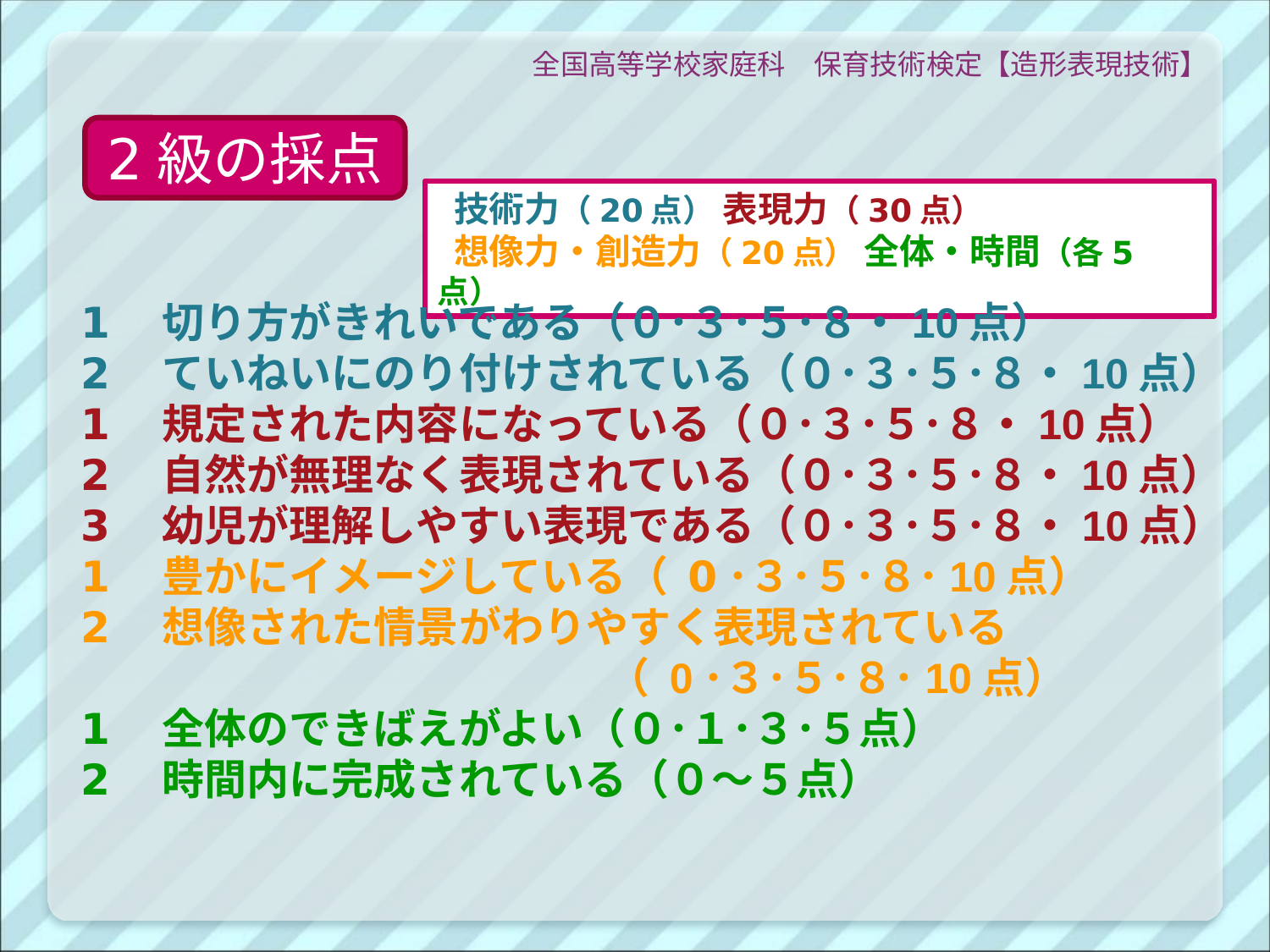

全国高等学校家庭科　保育技術検定【造形表現技術】
2級の採点
#
 技術力（20点） 表現力（30点）
 想像力・創造力（20点） 全体・時間（各5点）

1　切り方がきれいである（０･３･５･８・10点）
2　ていねいにのり付けされている（０･３･５･８・10点）
1　規定された内容になっている（０･３･５･８・10点）
2　自然が無理なく表現されている（０･３･５･８・10点）
3　幼児が理解しやすい表現である（０･３･５･８・10点）
1　豊かにイメージしている（ 0･３･５･８･10点）
2　想像された情景がわりやすく表現されている
　　　　　　　　　　　　  （ 0･３･５･８･10点）
1　全体のできばえがよい（０･１･３･５点）
2　時間内に完成されている（０～５点）